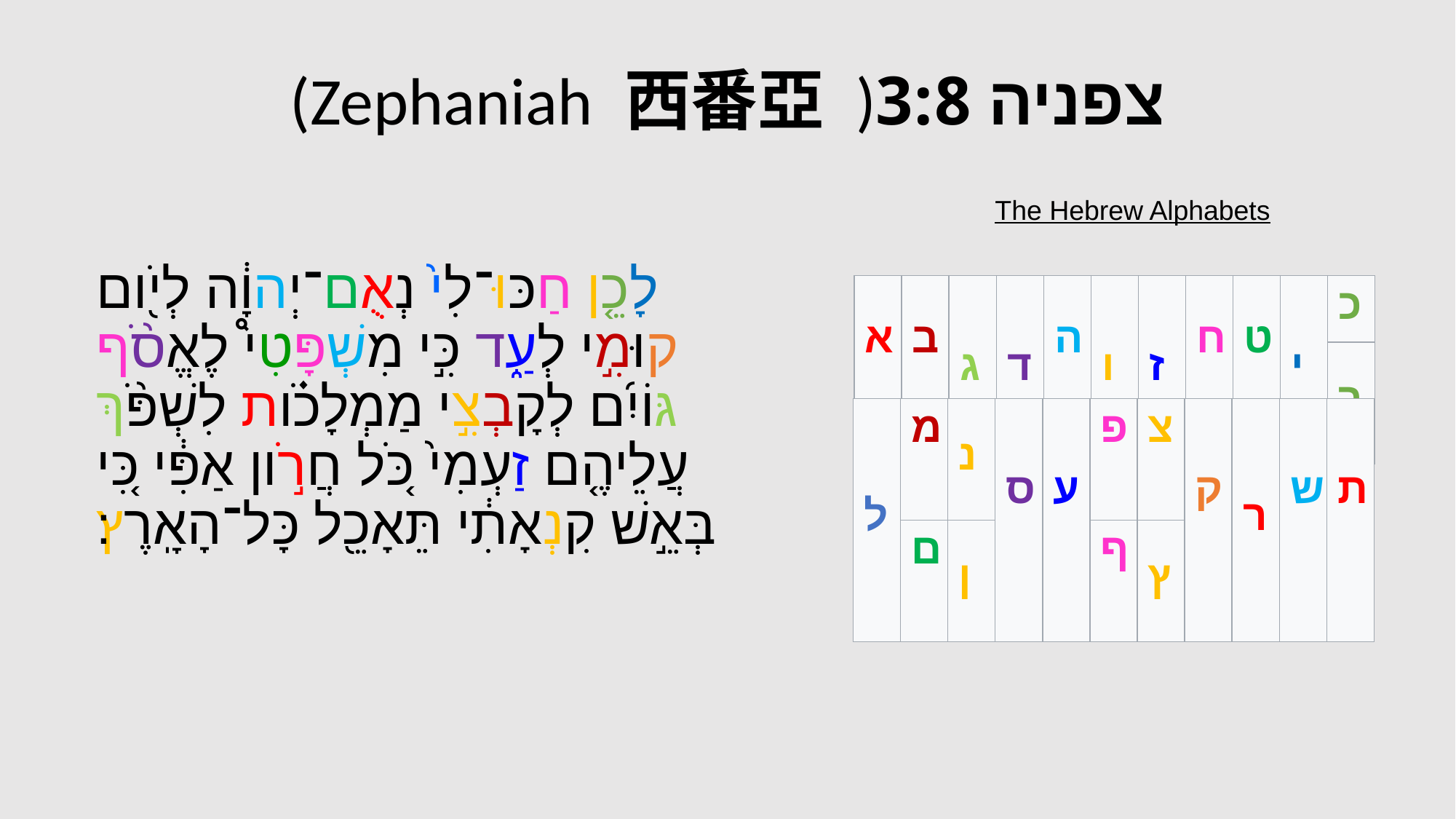

# (Zephaniah 西番亞 )צפניה 3:8
The Hebrew Alphabets
לָכֵ֤ן חַכּוּ־לִי֙ נְאֻם־יְהוָ֔ה לְיֹ֖ום קוּמִ֣י לְעַ֑ד כִּ֣י מִשְׁפָּטִי֩ לֶאֱסֹ֨ף גּוֹיִ֜ם לְקָבְצִ֣י מַמְלָכֹ֗ות לִשְׁפֹּ֨ךְ עֲלֵיהֶ֤ם זַעְמִי֙ כֹּ֚ל חֲרֹ֣ון אַפִּ֔י כִּ֚י בְּאֵ֣שׁ קִנְאָתִ֔י תֵּאָכֵ֖ל כָּל־הָאָֽרֶץ׃

| א‎ | ב‎ | ג‎ | ד‎ | ה‎ | ו‎ | ז‎ | ח‎ | ט‎ | י‎ | כ‎ |
| --- | --- | --- | --- | --- | --- | --- | --- | --- | --- | --- |
|  |  |  |  |  |  |  |  |  |  | ך‎ |
| ל‎ | מ‎ | נ‎ | ס‎ | ע‎ | פ‎ | צ‎ | ק‎ | ר‎ | ש‎ | ת‎ |
| --- | --- | --- | --- | --- | --- | --- | --- | --- | --- | --- |
|  | ם‎ | ן‎ |  |  | ף‎ | ץ‎ |  |  |  |  |